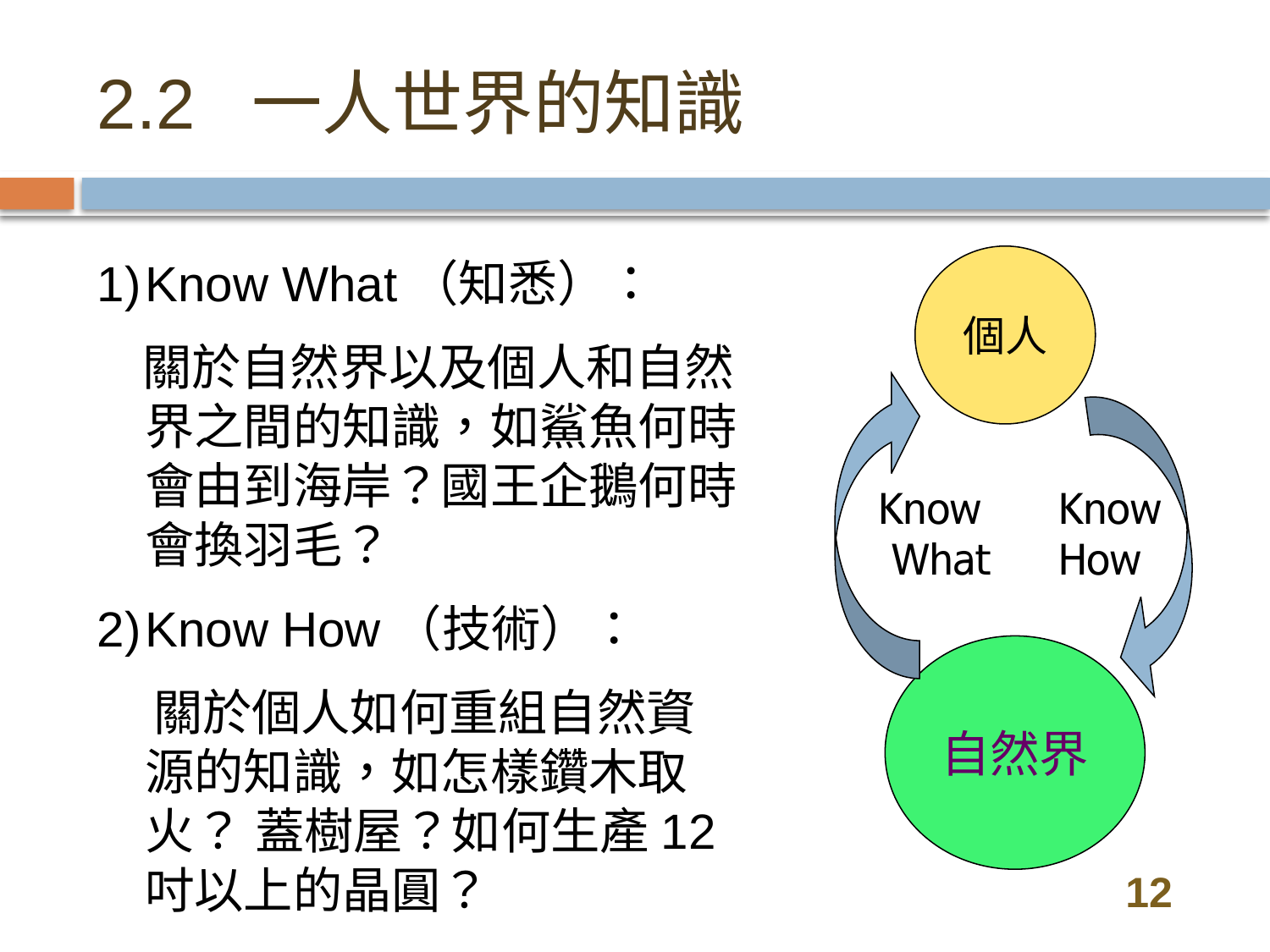

# 2.2  一人世界的知識
Know What（知悉）：
   關於自然界以及個人和自然界之間的知識，如鯊魚何時會由到海岸？國王企鵝何時會換羽毛？
Know How（技術）：
    關於個人如何重組自然資源的知識，如怎樣鑽木取火？ 蓋樹屋？如何生產12 吋以上的晶圓？
個人
Know
 What
Know
How

自然界
12